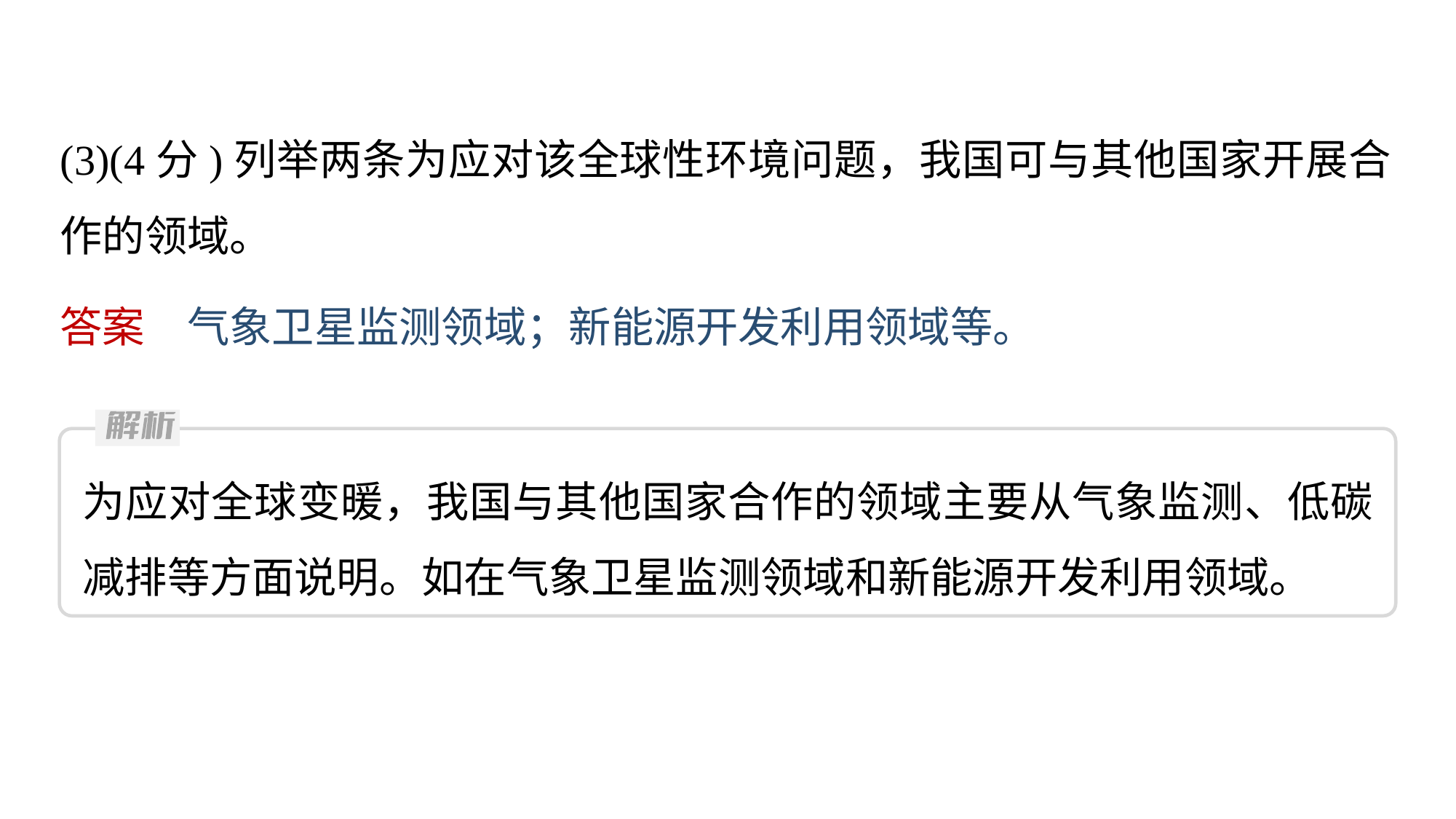

(3)(4分)列举两条为应对该全球性环境问题，我国可与其他国家开展合作的领域。
答案　气象卫星监测领域；新能源开发利用领域等。

为应对全球变暖，我国与其他国家合作的领域主要从气象监测、低碳减排等方面说明。如在气象卫星监测领域和新能源开发利用领域。